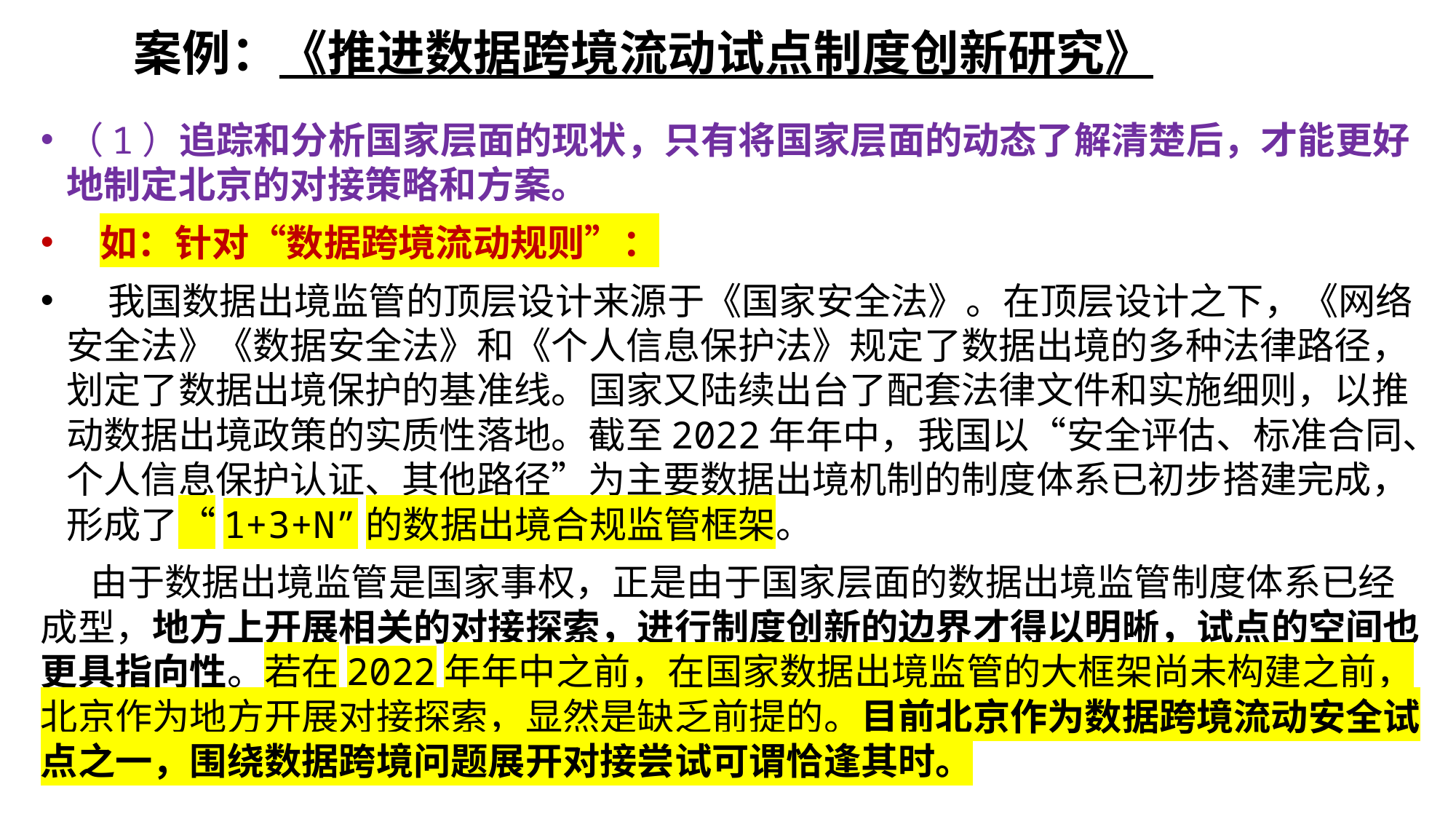

# 案例：《推进数据跨境流动试点制度创新研究》
（1）追踪和分析国家层面的现状，只有将国家层面的动态了解清楚后，才能更好地制定北京的对接策略和方案。
   如：针对“数据跨境流动规则”：
    我国数据出境监管的顶层设计来源于《国家安全法》。在顶层设计之下，《网络安全法》《数据安全法》和《个人信息保护法》规定了数据出境的多种法律路径，划定了数据出境保护的基准线。国家又陆续出台了配套法律文件和实施细则，以推动数据出境政策的实质性落地。截至2022年年中，我国以“安全评估、标准合同、个人信息保护认证、其他路径”为主要数据出境机制的制度体系已初步搭建完成，形成了“1+3+N”的数据出境合规监管框架。
     由于数据出境监管是国家事权，正是由于国家层面的数据出境监管制度体系已经成型，地方上开展相关的对接探索，进行制度创新的边界才得以明晰，试点的空间也更具指向性。若在2022年年中之前，在国家数据出境监管的大框架尚未构建之前，北京作为地方开展对接探索，显然是缺乏前提的。目前北京作为数据跨境流动安全试点之一，围绕数据跨境问题展开对接尝试可谓恰逢其时。